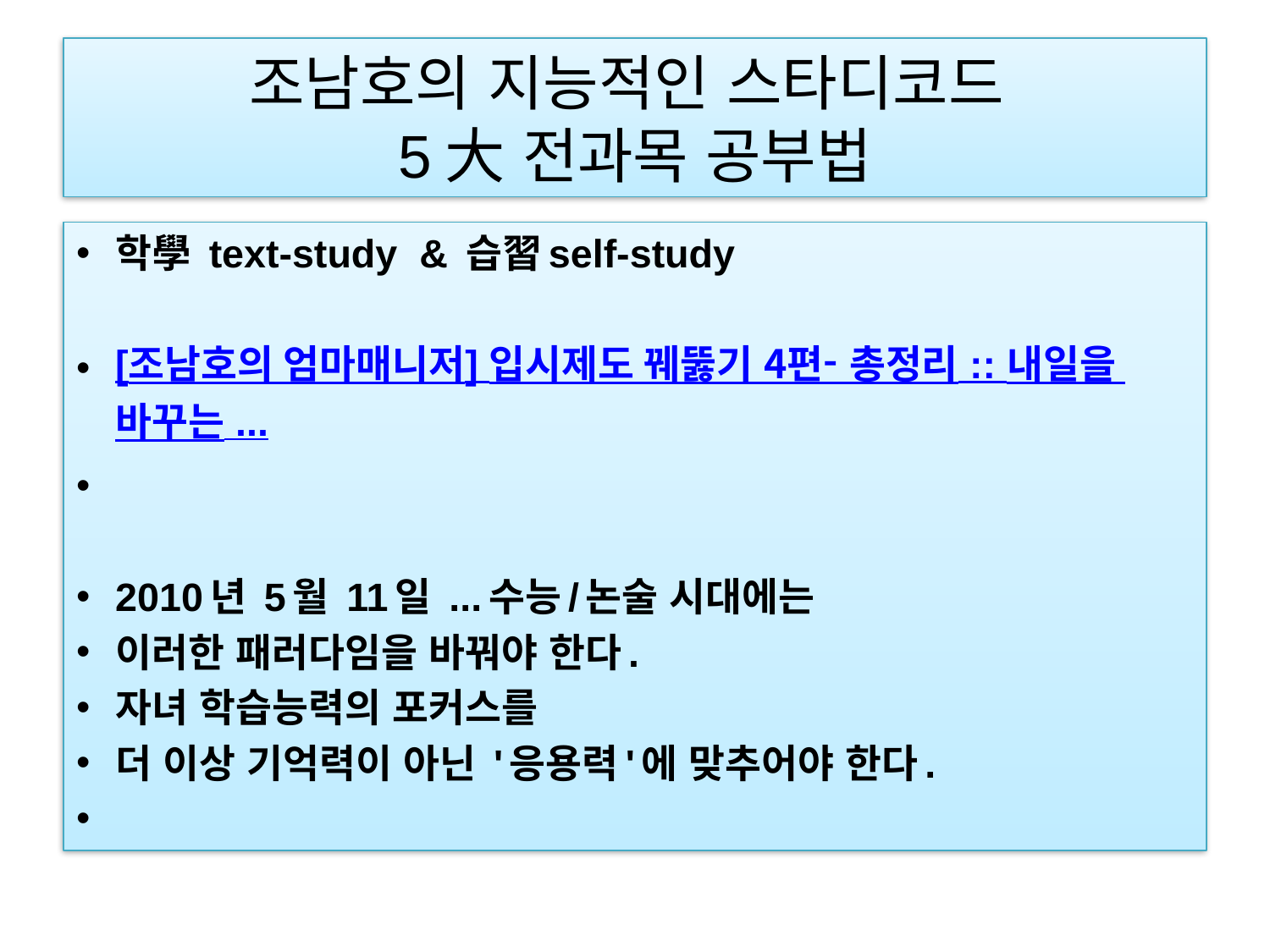

# 조남호의 지능적인 스타디코드 5大 전과목 공부법
학學 text-study  & 습習self-study

[조남호의 엄마매니저] 입시제도 꿰뚫기 4편- 총정리 :: 내일을 바꾸는 ...

2010년 5월 11일 ...수능/논술 시대에는
이러한 패러다임을 바꿔야 한다.
자녀 학습능력의 포커스를
더 이상 기억력이 아닌 '응용력'에 맞추어야 한다.